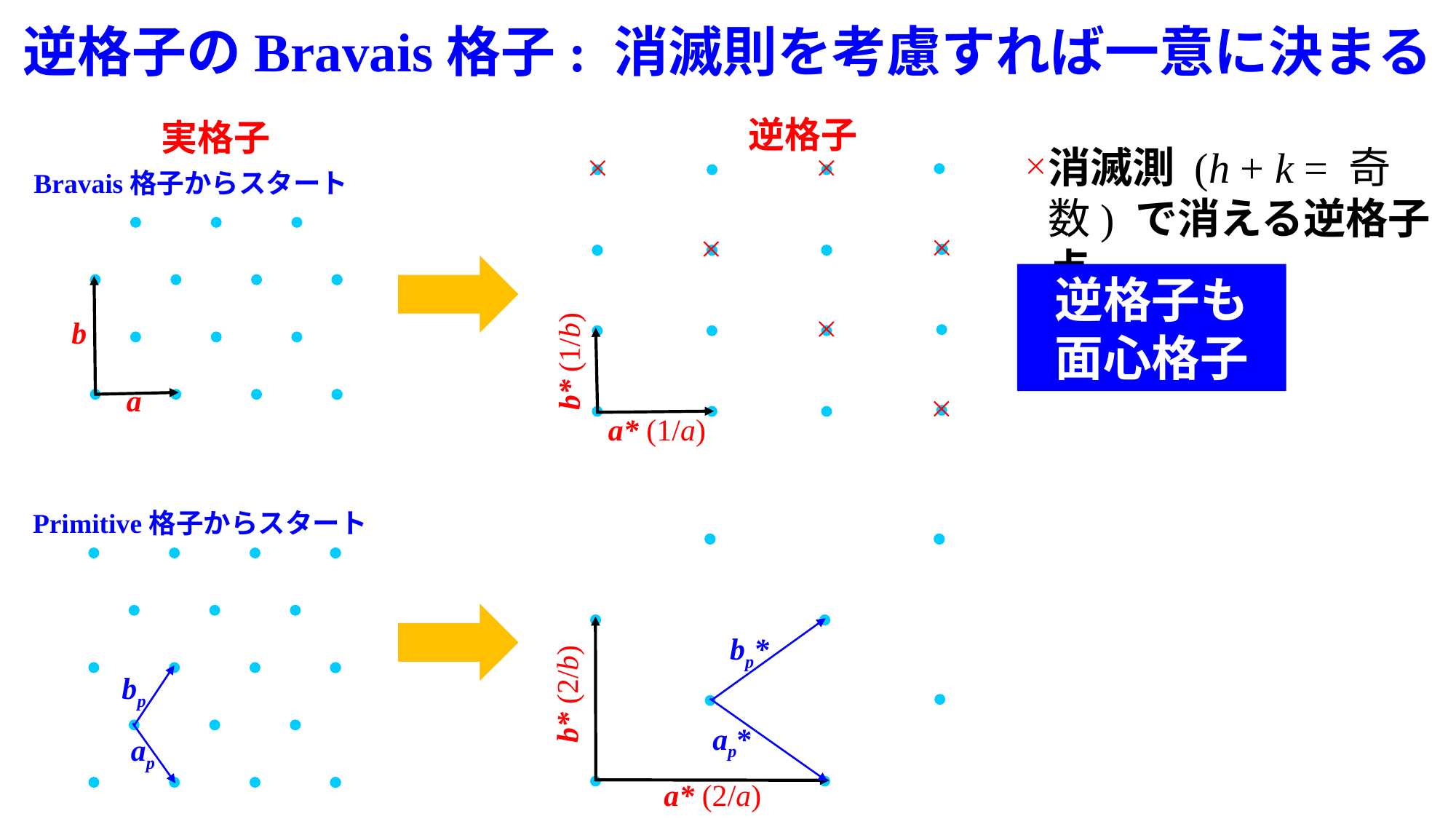

# 逆格子のBravais格子: 消滅則を考慮すれば一意に決まる
逆格子
実格子
消滅測 (h + k = 奇数) で消える逆格子点
Bravais格子からスタート

逆格子も
面心格子

b

b* (1/b)

a

a* (1/a)

Primitive格子からスタート

bp*

bp

b* (2/b)

ap*

ap
a* (2/a)